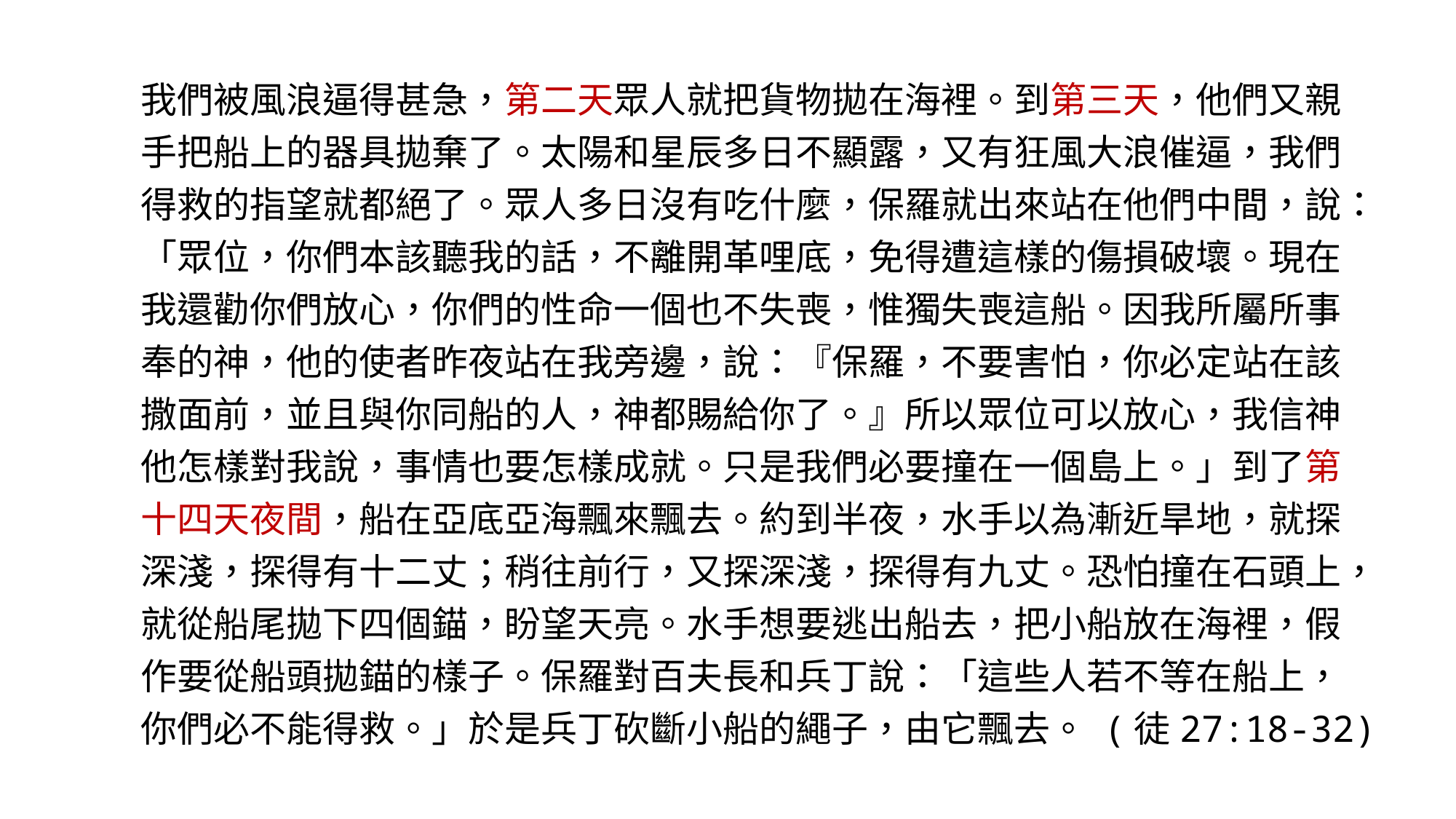

我們被風浪逼得甚急，第二天眾人就把貨物拋在海裡。到第三天，他們又親手把船上的器具拋棄了。太陽和星辰多日不顯露，又有狂風大浪催逼，我們得救的指望就都絕了。眾人多日沒有吃什麼，保羅就出來站在他們中間，說：「眾位，你們本該聽我的話，不離開革哩底，免得遭這樣的傷損破壞。現在我還勸你們放心，你們的性命一個也不失喪，惟獨失喪這船。因我所屬所事奉的神，他的使者昨夜站在我旁邊，說：『保羅，不要害怕，你必定站在該撒面前，並且與你同船的人，神都賜給你了。』所以眾位可以放心，我信神他怎樣對我說，事情也要怎樣成就。只是我們必要撞在一個島上。」到了第十四天夜間，船在亞底亞海飄來飄去。約到半夜，水手以為漸近旱地，就探深淺，探得有十二丈；稍往前行，又探深淺，探得有九丈。恐怕撞在石頭上，就從船尾拋下四個錨，盼望天亮。水手想要逃出船去，把小船放在海裡，假作要從船頭拋錨的樣子。保羅對百夫長和兵丁說：「這些人若不等在船上，你們必不能得救。」於是兵丁砍斷小船的繩子，由它飄去。 (徒27:18-32)